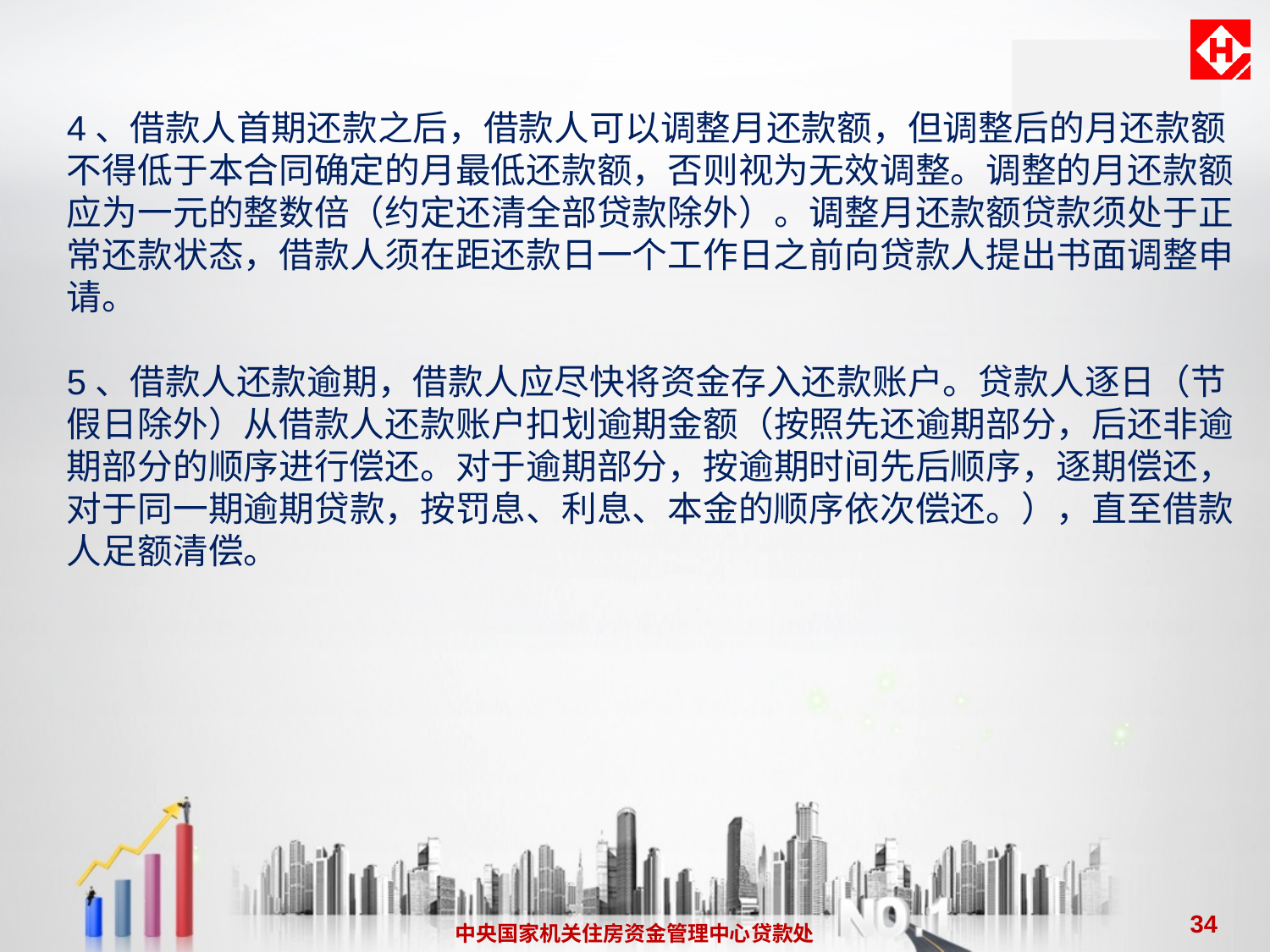

4、借款人首期还款之后，借款人可以调整月还款额，但调整后的月还款额
不得低于本合同确定的月最低还款额，否则视为无效调整。调整的月还款额
应为一元的整数倍（约定还清全部贷款除外）。调整月还款额贷款须处于正
常还款状态，借款人须在距还款日一个工作日之前向贷款人提出书面调整申
请。

5、借款人还款逾期，借款人应尽快将资金存入还款账户。贷款人逐日（节
假日除外）从借款人还款账户扣划逾期金额（按照先还逾期部分，后还非逾
期部分的顺序进行偿还。对于逾期部分，按逾期时间先后顺序，逐期偿还，
对于同一期逾期贷款，按罚息、利息、本金的顺序依次偿还。），直至借款
人足额清偿。

34
中央国家机关住房资金管理中心贷款处